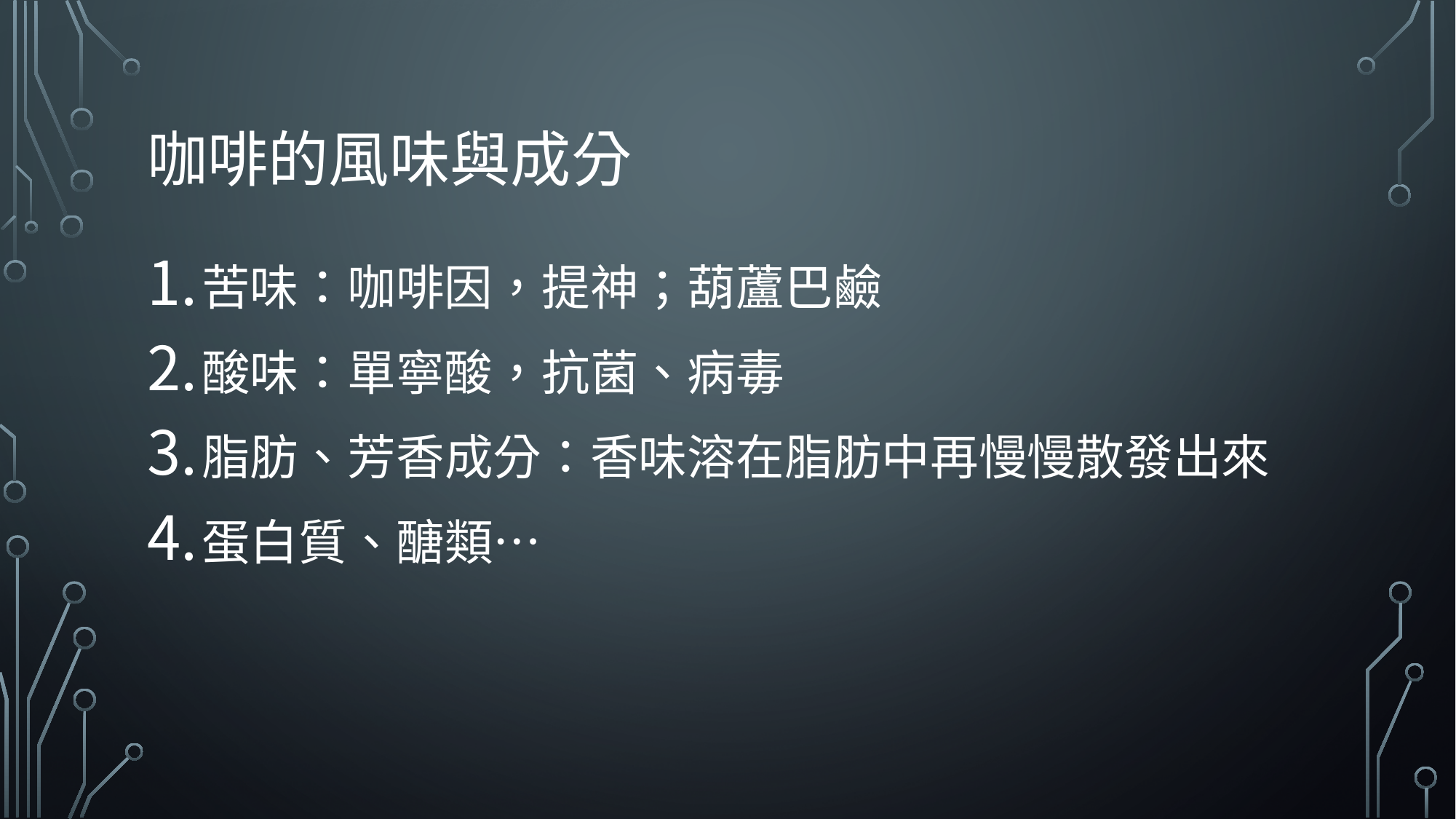

# 咖啡的風味與成分
苦味：咖啡因，提神；葫蘆巴鹼
酸味：單寧酸，抗菌、病毒
脂肪、芳香成分：香味溶在脂肪中再慢慢散發出來
蛋白質、醣類…